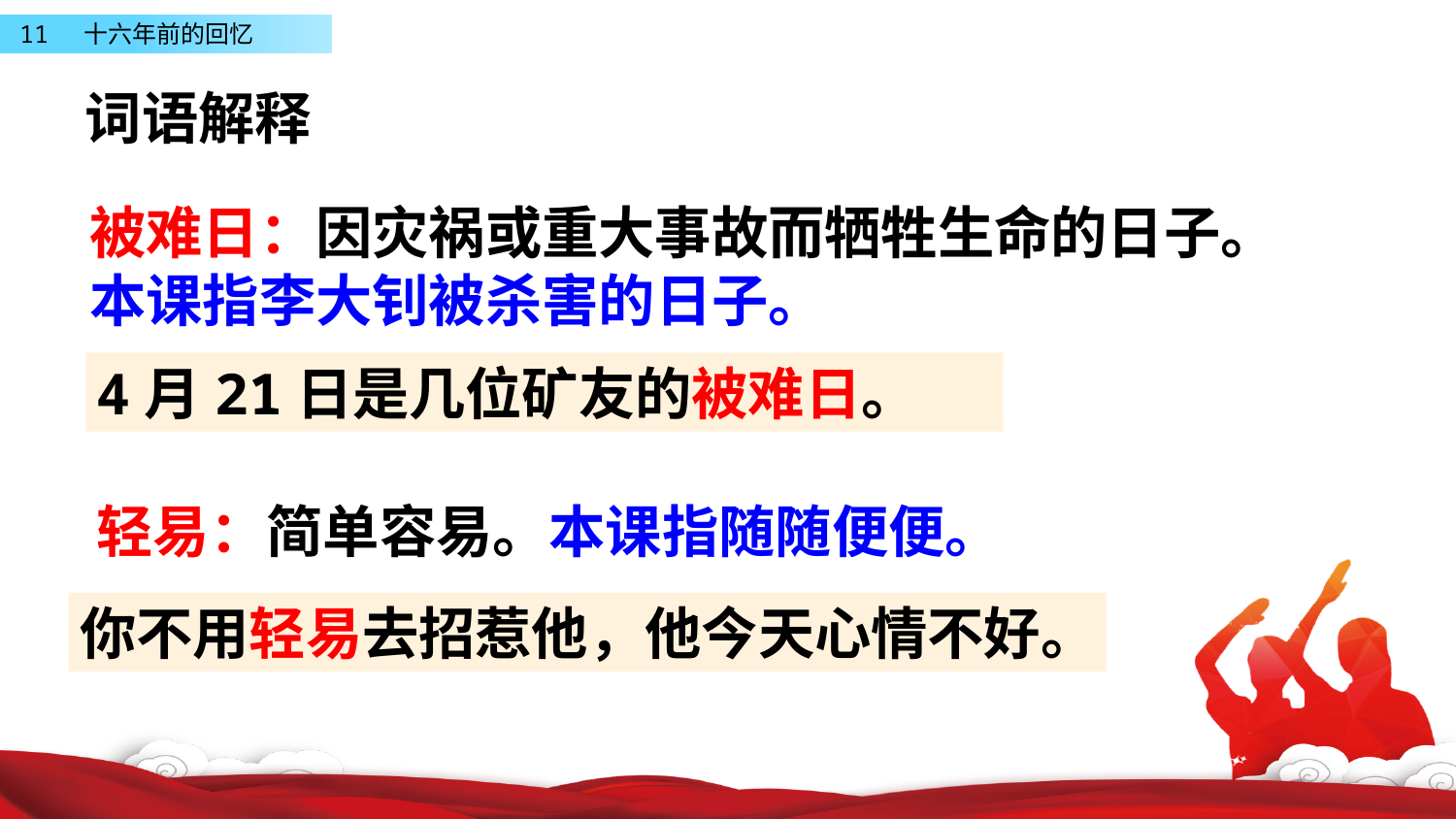

词语解释
被难日：因灾祸或重大事故而牺牲生命的日子。本课指李大钊被杀害的日子。
4月21日是几位矿友的被难日。
轻易：简单容易。本课指随随便便。
你不用轻易去招惹他，他今天心情不好。